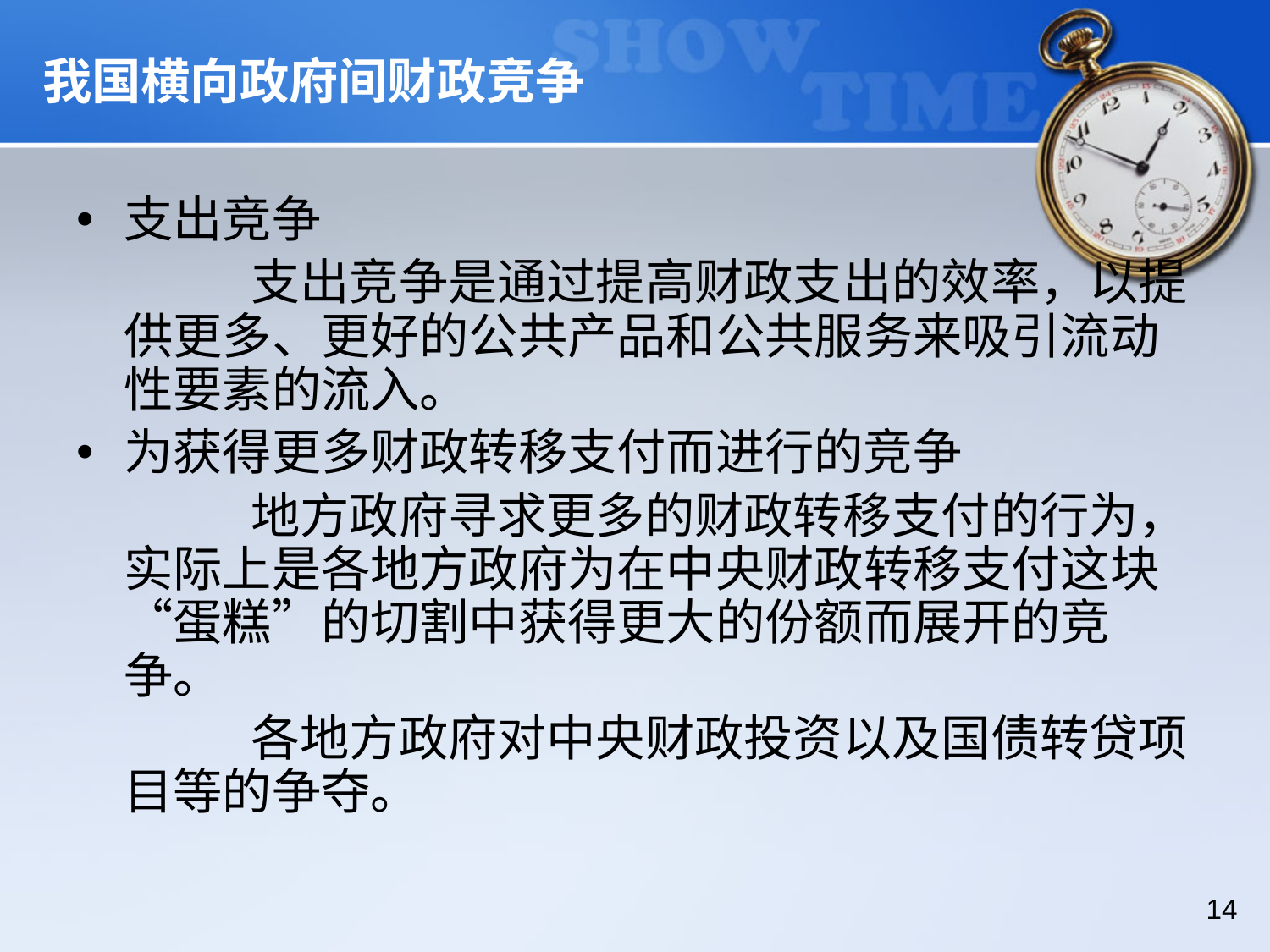

# 我国横向政府间财政竞争
支出竞争
		支出竞争是通过提高财政支出的效率，以提供更多、更好的公共产品和公共服务来吸引流动性要素的流入。
为获得更多财政转移支付而进行的竞争
		地方政府寻求更多的财政转移支付的行为，实际上是各地方政府为在中央财政转移支付这块“蛋糕”的切割中获得更大的份额而展开的竞争。
		各地方政府对中央财政投资以及国债转贷项目等的争夺。
14